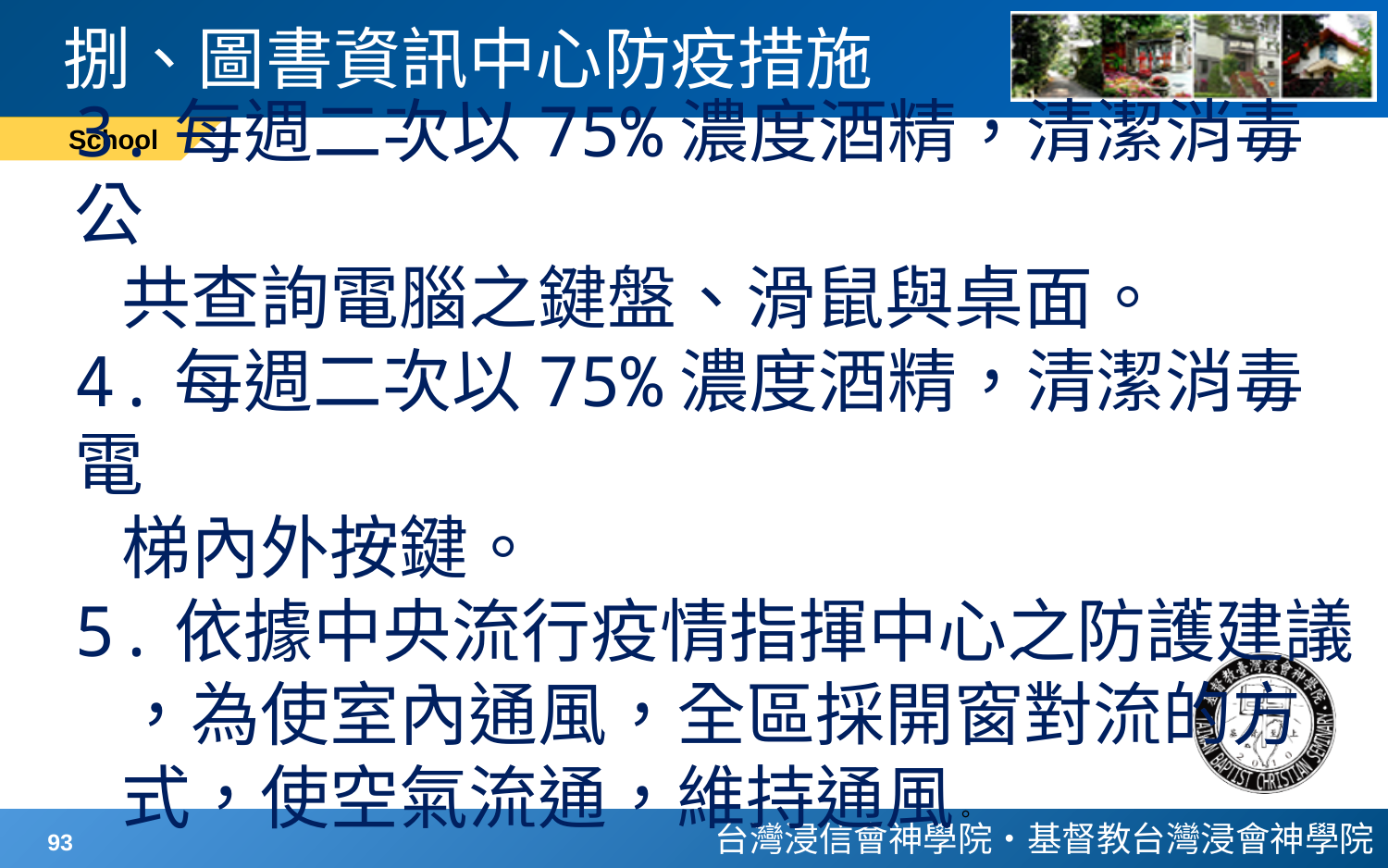

# 捌、圖書資訊中心防疫措施
School
3.每週二次以75%濃度酒精，清潔消毒公
  共查詢電腦之鍵盤、滑鼠與桌面。
4.每週二次以75%濃度酒精，清潔消毒電
  梯內外按鍵。
5.依據中央流行疫情指揮中心之防護建議
  ，為使室內通風，全區採開窗對流的方
  式，使空氣流通，維持通風。